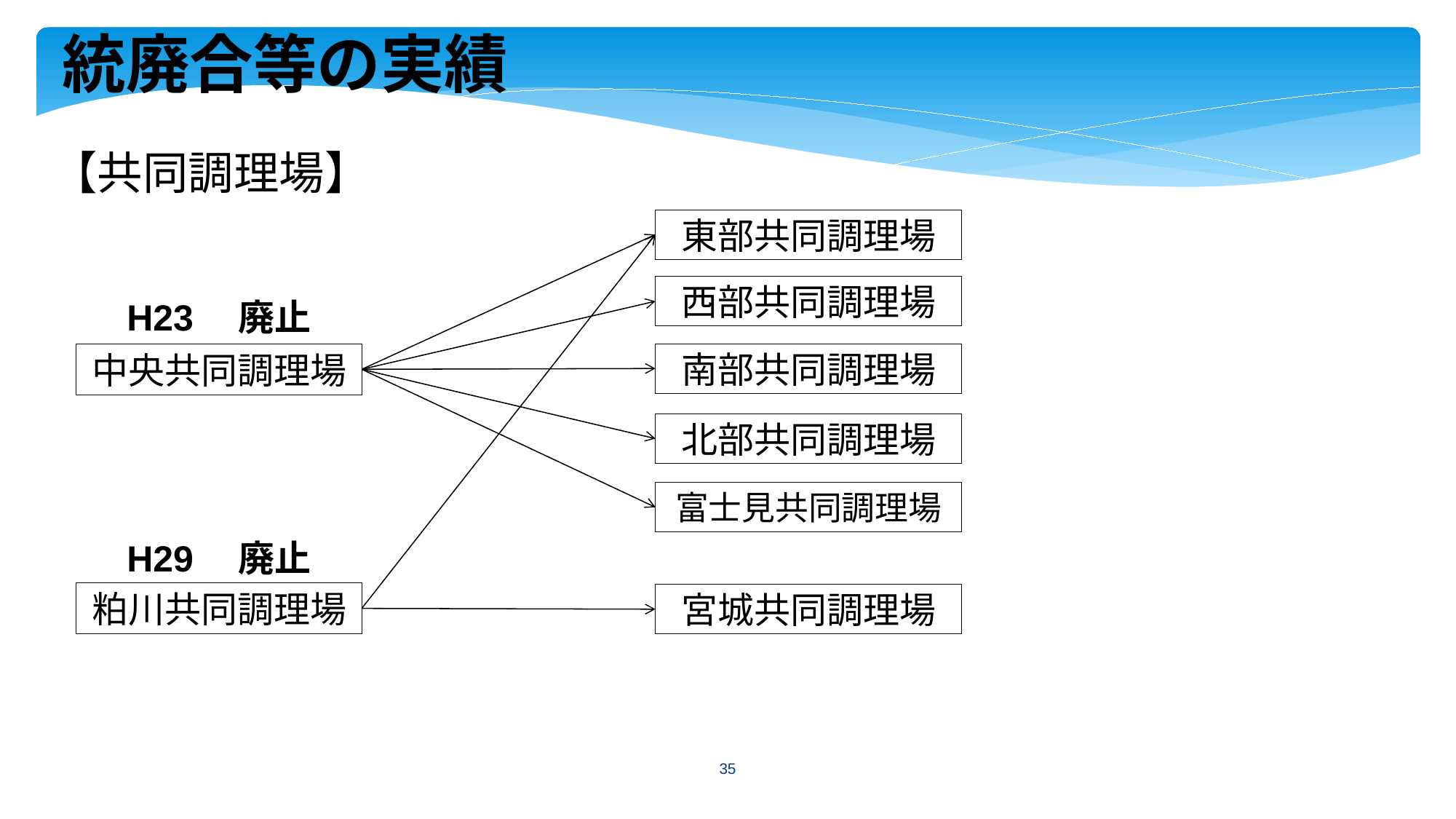

統廃合等の実績
【共同調理場】
東部共同調理場
西部共同調理場
H23　廃止
中央共同調理場
南部共同調理場
北部共同調理場
富士見共同調理場
H29　廃止
粕川共同調理場
宮城共同調理場
35